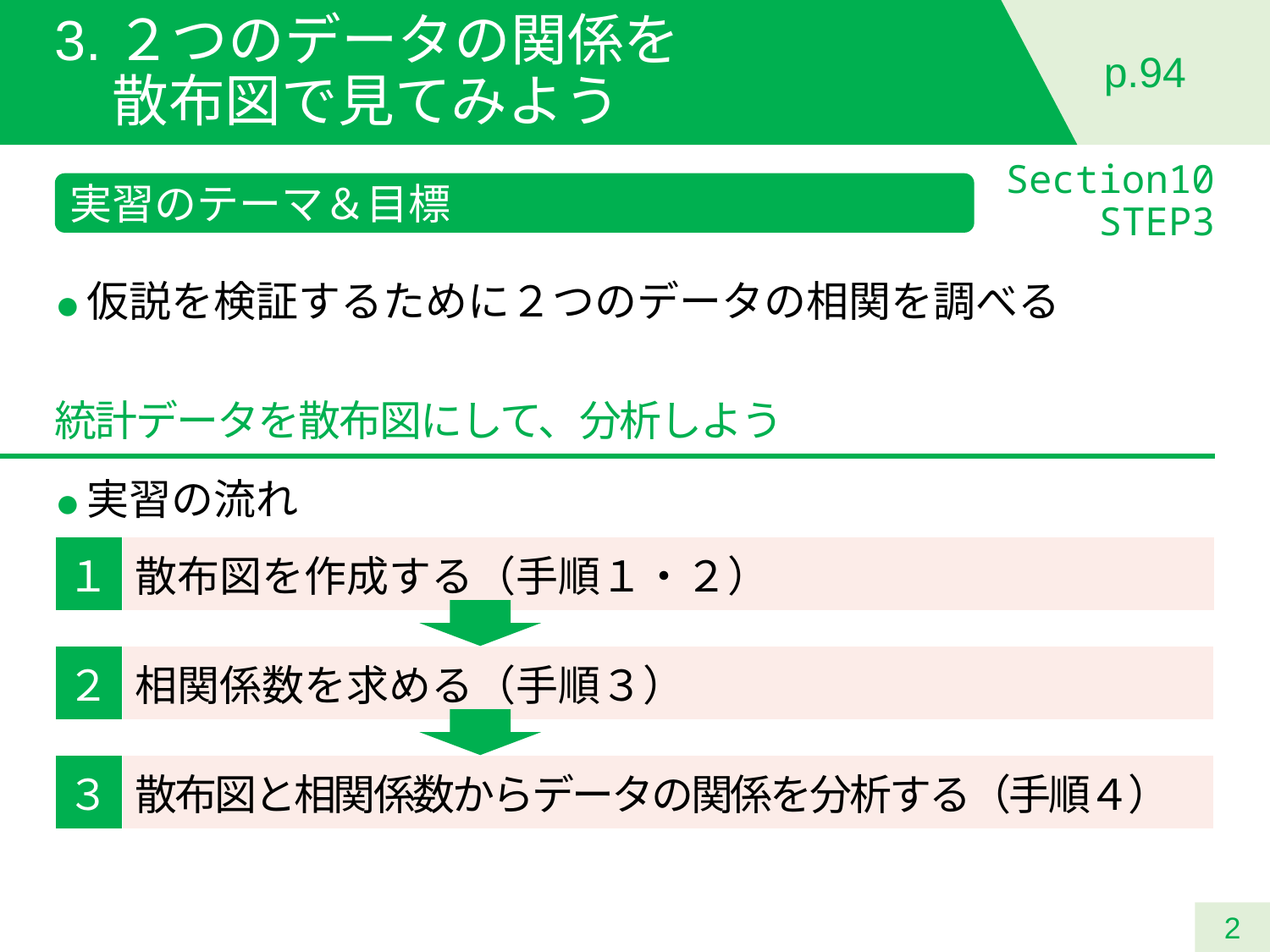

# 3.２つのデータの関係を 散布図で見てみよう
p.94
Section10
 STEP3
実習のテーマ＆目標
仮説を検証するために２つのデータの相関を調べる
統計データを散布図にして、分析しよう
実習の流れ
| １ | 散布図を作成する（手順１・２） |
| --- | --- |

| ２ | 相関係数を求める（手順３） |
| --- | --- |

| ３ | 散布図と相関係数からデータの関係を分析する（手順４） |
| --- | --- |
2